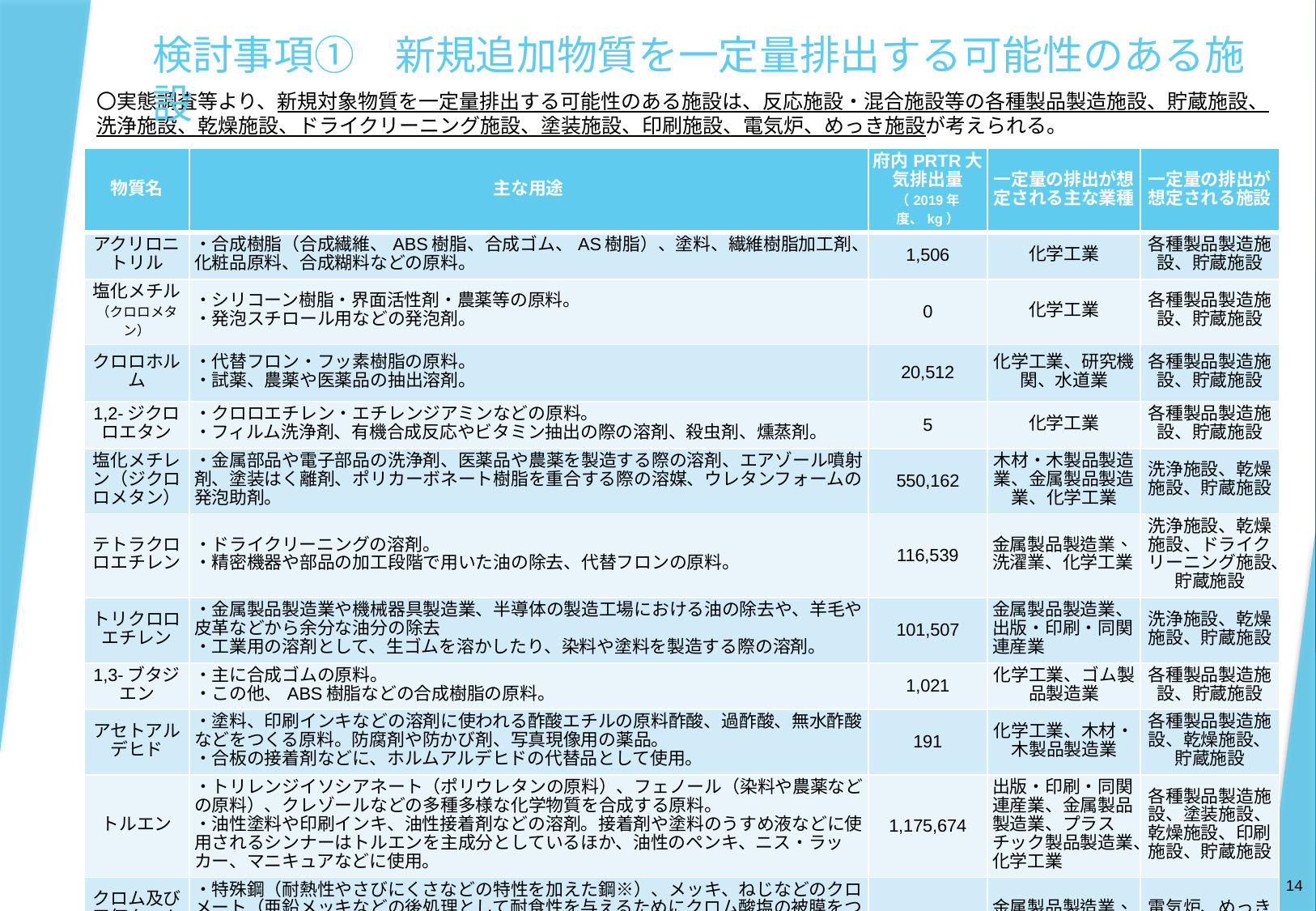

検討事項①　新規追加物質を一定量排出する可能性のある施設
〇実態調査等より、新規対象物質を一定量排出する可能性のある施設は、反応施設・混合施設等の各種製品製造施設、貯蔵施設、洗浄施設、乾燥施設、ドライクリーニング施設、塗装施設、印刷施設、電気炉、めっき施設が考えられる。

| 物質名 | 主な用途 | 府内PRTR大気排出量（2019年度、kg） | 一定量の排出が想定される主な業種 | 一定量の排出が想定される施設 |
| --- | --- | --- | --- | --- |
| アクリロニトリル | ・合成樹脂（合成繊維、ABS樹脂、合成ゴム、AS樹脂）、塗料、繊維樹脂加工剤、化粧品原料、合成糊料などの原料。 | 1,506 | 化学工業 | 各種製品製造施設、貯蔵施設 |
| 塩化メチル（クロロメタン） | ・シリコーン樹脂・界面活性剤・農薬等の原料。 ・発泡スチロール用などの発泡剤。 | 0 | 化学工業 | 各種製品製造施設、貯蔵施設 |
| クロロホルム | ・代替フロン・フッ素樹脂の原料。 ・試薬、農薬や医薬品の抽出溶剤。 | 20,512 | 化学工業、研究機関、水道業 | 各種製品製造施設、貯蔵施設 |
| 1,2-ジクロロエタン | ・クロロエチレン・エチレンジアミンなどの原料。 ・フィルム洗浄剤、有機合成反応やビタミン抽出の際の溶剤、殺虫剤、燻蒸剤。 | 5 | 化学工業 | 各種製品製造施設、貯蔵施設 |
| 塩化メチレン（ジクロロメタン） | ・金属部品や電子部品の洗浄剤、医薬品や農薬を製造する際の溶剤、エアゾール噴射剤、塗装はく離剤、ポリカーボネート樹脂を重合する際の溶媒、ウレタンフォームの発泡助剤。 | 550,162 | 木材・木製品製造業、金属製品製造業、化学工業 | 洗浄施設、乾燥施設、貯蔵施設 |
| テトラクロロエチレン | ・ドライクリーニングの溶剤。 ・精密機器や部品の加工段階で用いた油の除去、代替フロンの原料。 | 116,539 | 金属製品製造業、洗濯業、化学工業 | 洗浄施設、乾燥施設、ドライクリーニング施設、貯蔵施設 |
| トリクロロエチレン | ・金属製品製造業や機械器具製造業、半導体の製造工場における油の除去や、羊毛や皮革などから余分な油分の除去 ・工業用の溶剤として、生ゴムを溶かしたり、染料や塗料を製造する際の溶剤。 | 101,507 | 金属製品製造業、出版・印刷・同関連産業 | 洗浄施設、乾燥施設、貯蔵施設 |
| 1,3-ブタジエン | ・主に合成ゴムの原料。 ・この他、ABS樹脂などの合成樹脂の原料。 | 1,021 | 化学工業、ゴム製品製造業 | 各種製品製造施設、貯蔵施設 |
| アセトアルデヒド | ・塗料、印刷インキなどの溶剤に使われる酢酸エチルの原料酢酸、過酢酸、無水酢酸などをつくる原料。防腐剤や防かび剤、写真現像用の薬品。 ・合板の接着剤などに、ホルムアルデヒドの代替品として使用。 | 191 | 化学工業、木材・木製品製造業 | 各種製品製造施設、乾燥施設、貯蔵施設 |
| トルエン | ・トリレンジイソシアネート（ポリウレタンの原料）、フェノール（染料や農薬などの原料）、クレゾールなどの多種多様な化学物質を合成する原料。 ・油性塗料や印刷インキ、油性接着剤などの溶剤。接着剤や塗料のうすめ液などに使用されるシンナーはトルエンを主成分としているほか、油性のペンキ、ニス・ラッカー、マニキュアなどに使用。 | 1,175,674 | 出版・印刷・同関連産業、金属製品製造業、プラスチック製品製造業、化学工業 | 各種製品製造施設、塗装施設、乾燥施設、印刷施設、貯蔵施設 |
| クロム及び三価クロム化合物 | ・特殊鋼（耐熱性やさびにくさなどの特性を加えた鋼※）、メッキ、ねじなどのクロメート（亜鉛メッキなどの後処理として耐食性を与えるためにクロム酸塩の被膜をつけること）。　 　※鉄に12％以上のクロムを含む合金をステンレスという。 | 658 | 金属製品製造業、化学工業 | 電気炉、めっき施設 |

14
14